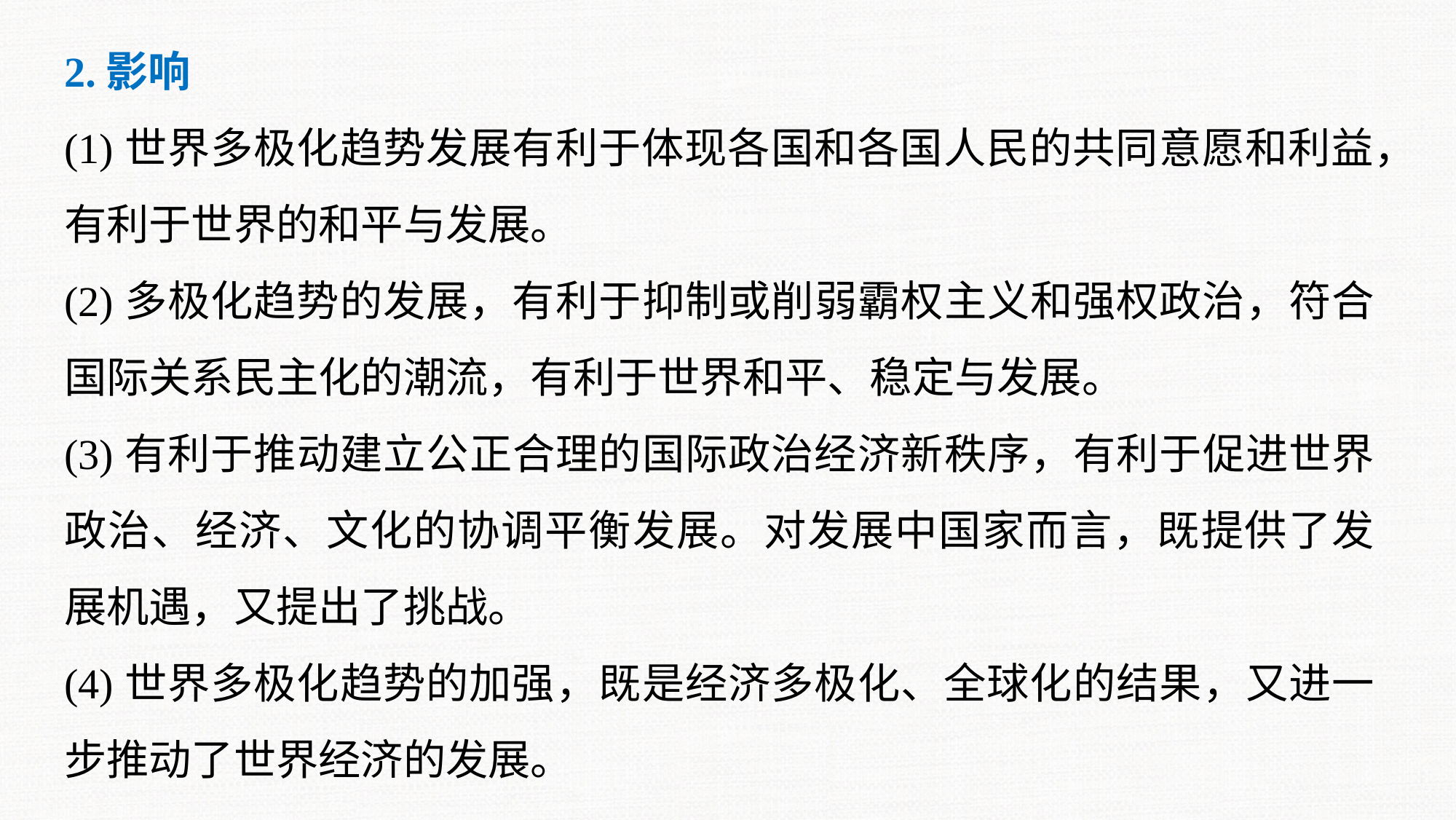

2.影响
(1)世界多极化趋势发展有利于体现各国和各国人民的共同意愿和利益，有利于世界的和平与发展。
(2)多极化趋势的发展，有利于抑制或削弱霸权主义和强权政治，符合国际关系民主化的潮流，有利于世界和平、稳定与发展。
(3)有利于推动建立公正合理的国际政治经济新秩序，有利于促进世界政治、经济、文化的协调平衡发展。对发展中国家而言，既提供了发展机遇，又提出了挑战。
(4)世界多极化趋势的加强，既是经济多极化、全球化的结果，又进一步推动了世界经济的发展。